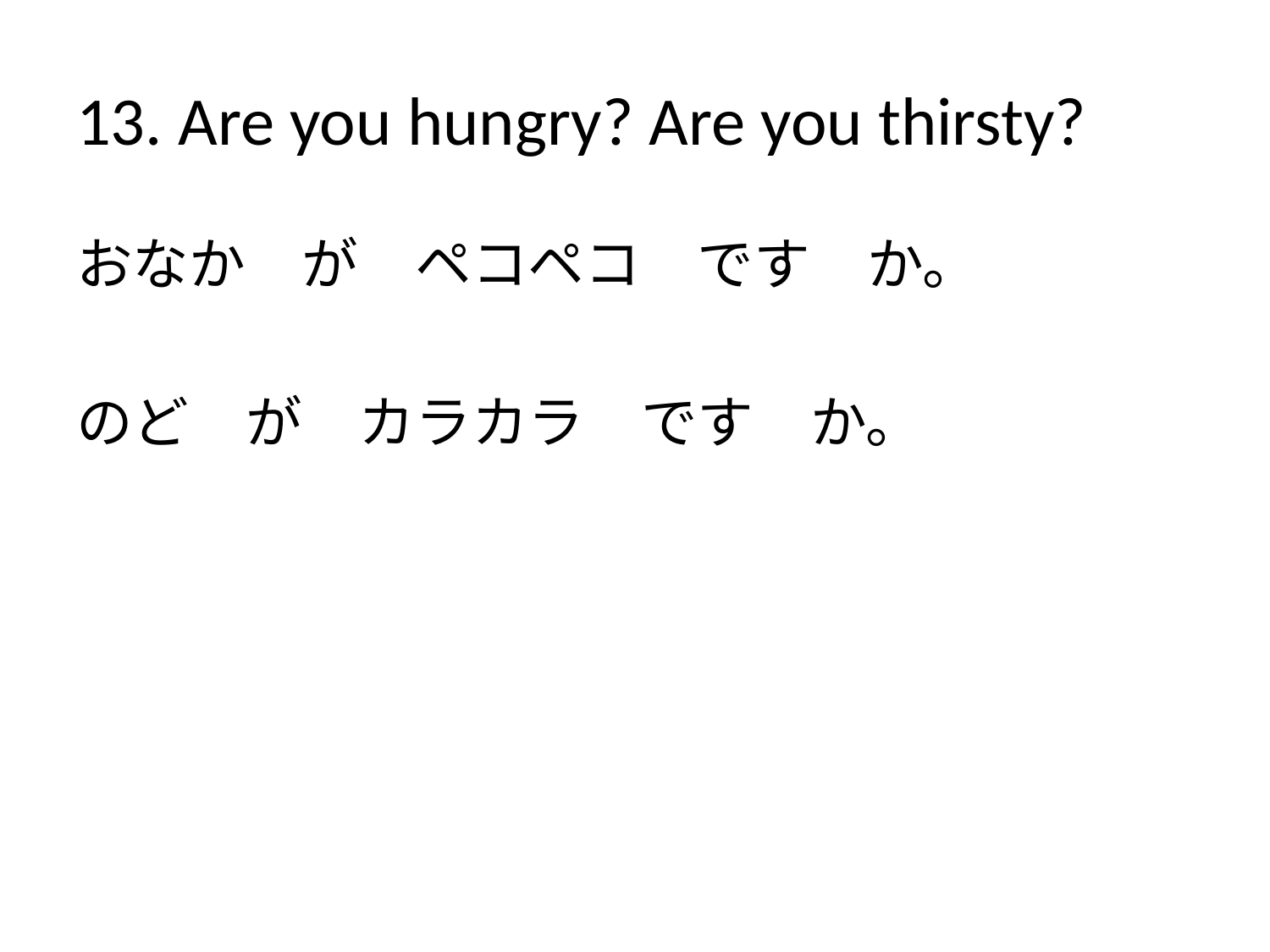

# 13. Are you hungry? Are you thirsty?
おなか　が　ペコペコ　です　か。

のど　が　カラカラ　です　か。